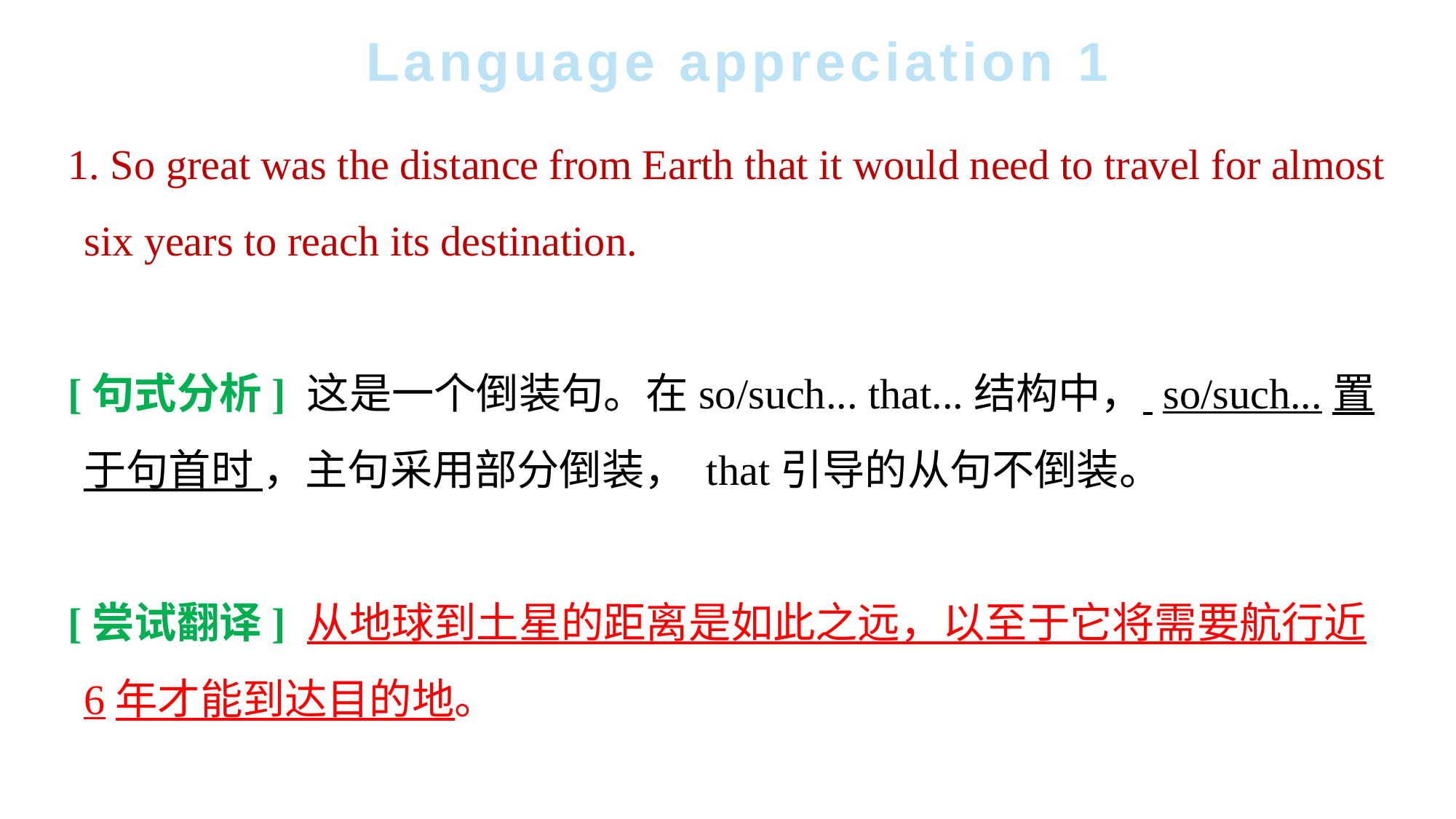

Language appreciation 1
1. So great was the distance from Earth that it would need to travel for almost six years to reach its destination.

[句式分析] 这是一个倒装句。在so/such... that...结构中， so/such...置于句首时 ，主句采用部分倒装， that引导的从句不倒装。

[尝试翻译] 从地球到土星的距离是如此之远，以至于它将需要航行近6年才能到达目的地。